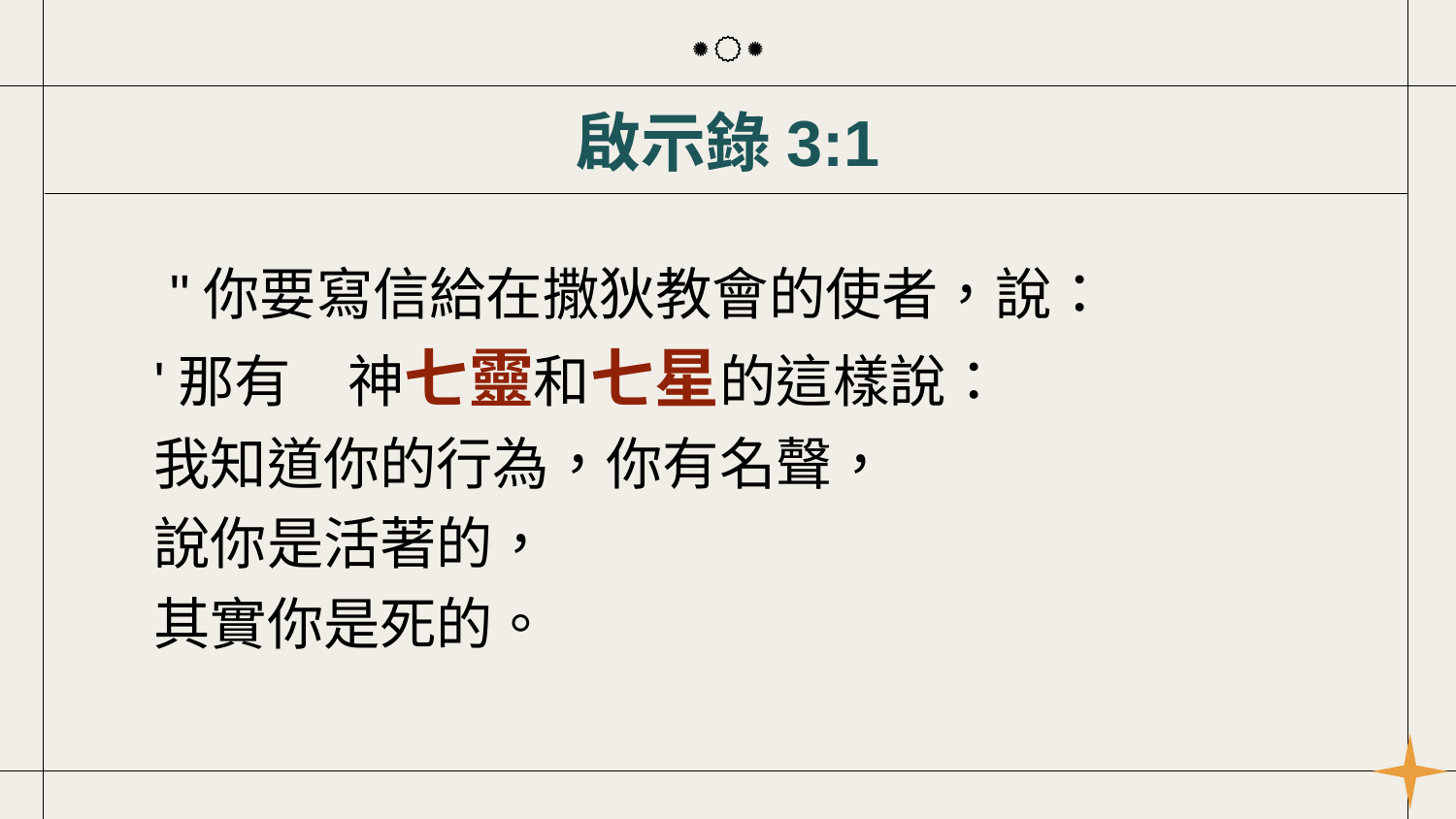

# 啟示錄3:1
 "你要寫信給在撒狄教會的使者，說：
'那有　神七靈和七星的這樣說：
我知道你的行為，你有名聲，
說你是活著的，
其實你是死的。